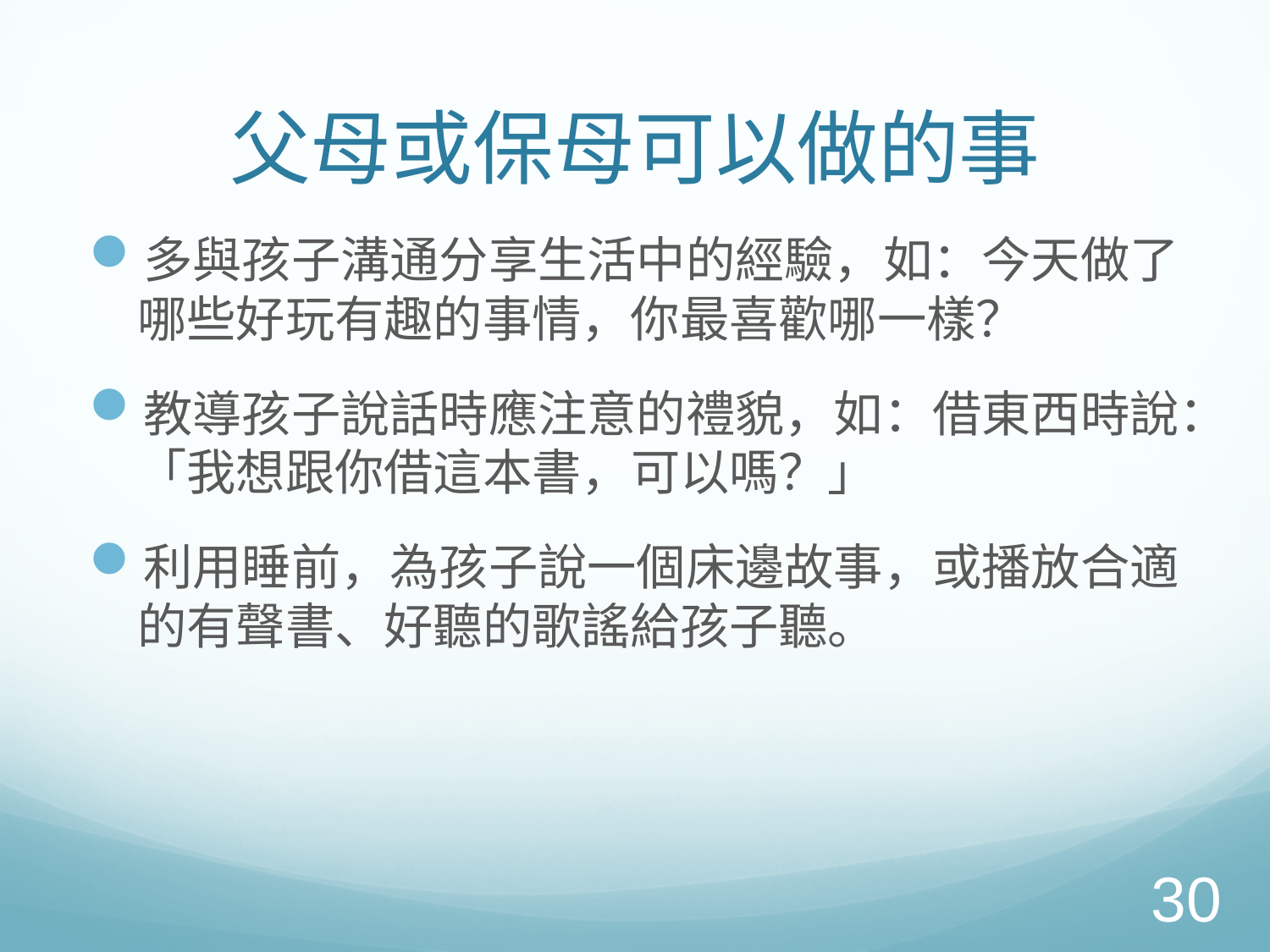

# 父母或保母可以做的事
多與孩子溝通分享生活中的經驗，如：今天做了哪些好玩有趣的事情，你最喜歡哪一樣？
教導孩子說話時應注意的禮貌，如：借東西時說：「我想跟你借這本書，可以嗎？」
利用睡前，為孩子說一個床邊故事，或播放合適的有聲書、好聽的歌謠給孩子聽。
30